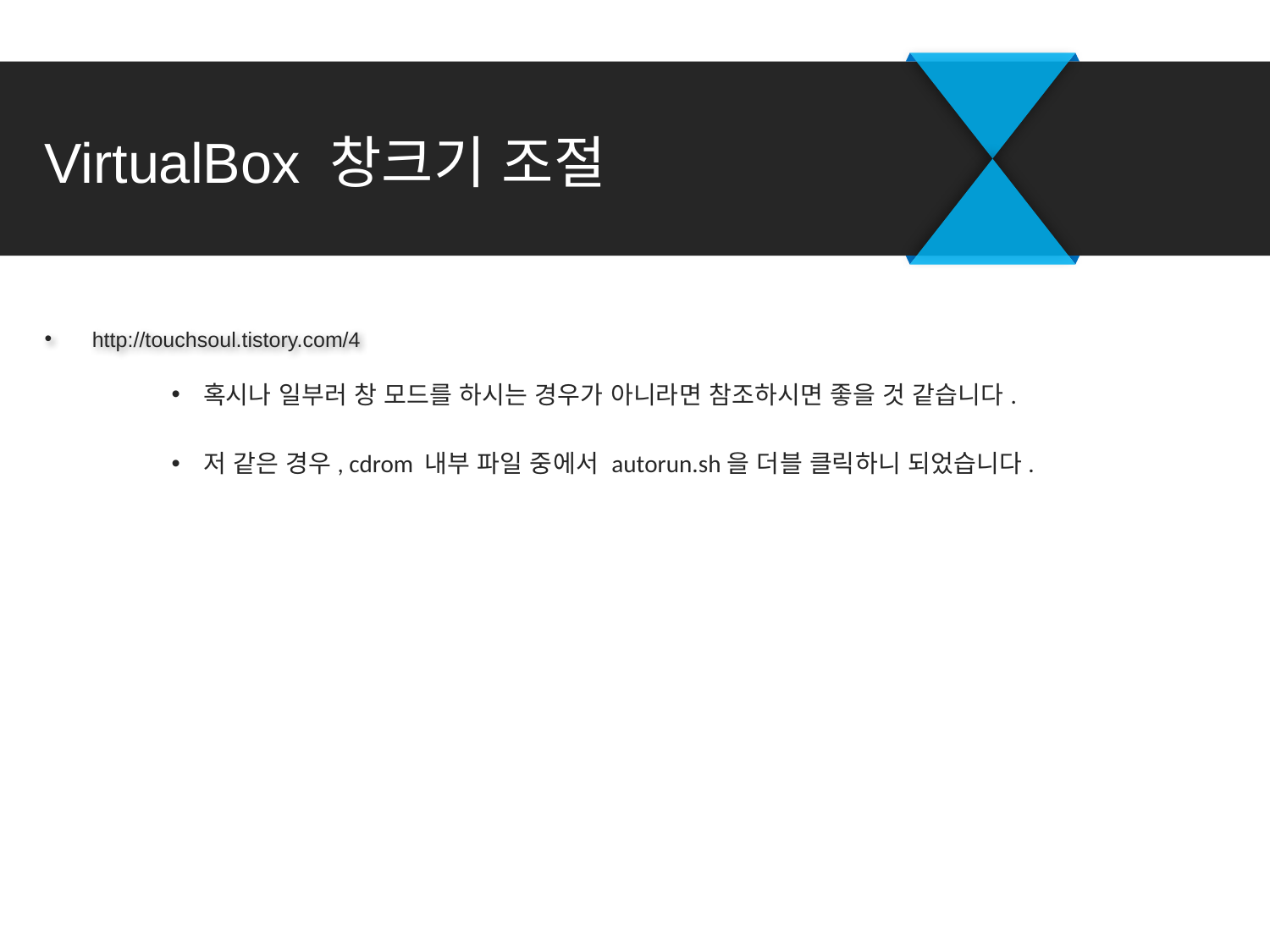

# VirtualBox 창크기 조절
http://touchsoul.tistory.com/4
혹시나 일부러 창 모드를 하시는 경우가 아니라면 참조하시면 좋을 것 같습니다.

저 같은 경우, cdrom 내부 파일 중에서 autorun.sh을 더블 클릭하니 되었습니다.